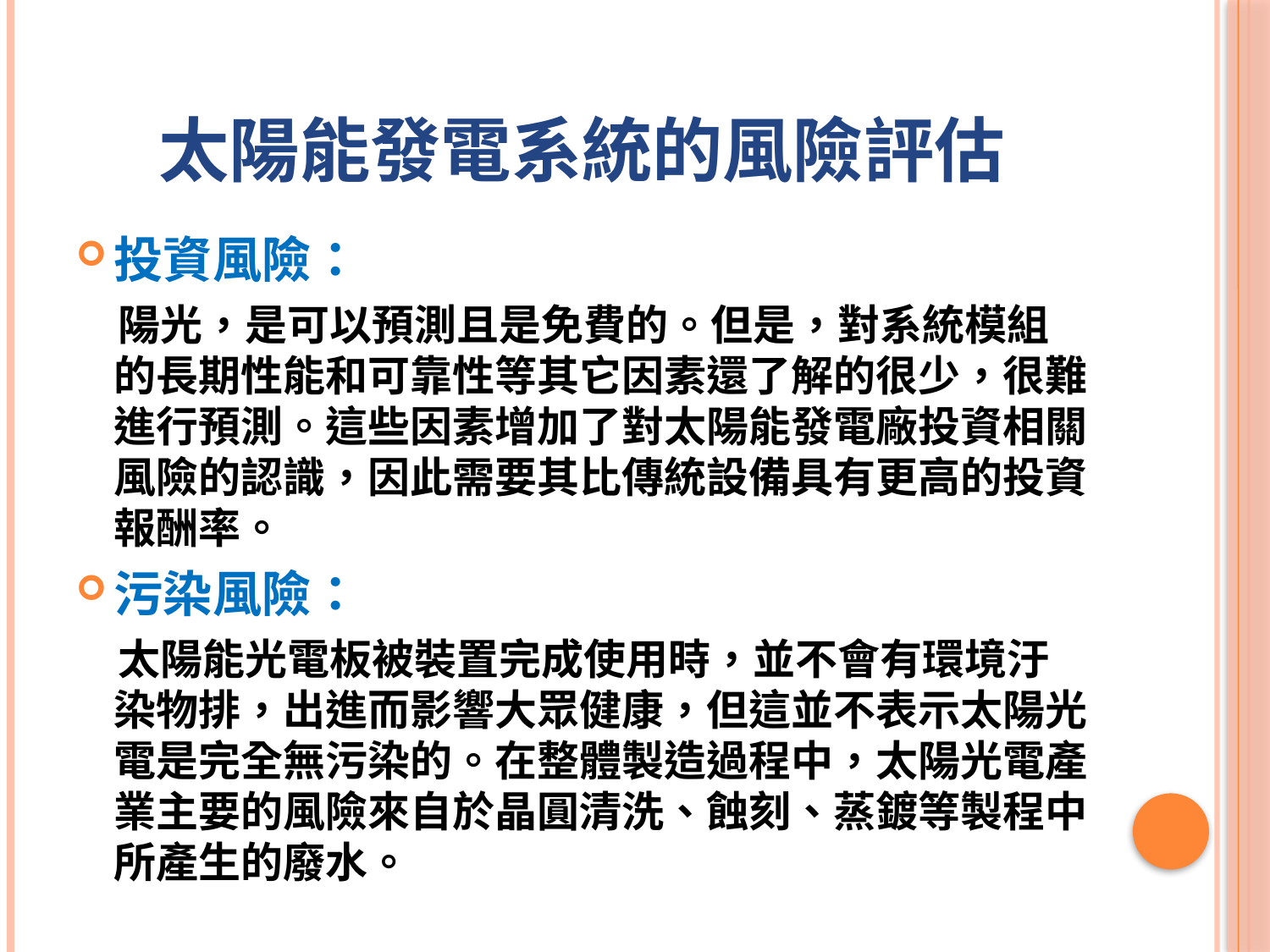

# 太陽能發電系統的風險評估
投資風險：
　陽光，是可以預測且是免費的。但是，對系統模組的長期性能和可靠性等其它因素還了解的很少，很難進行預測。這些因素增加了對太陽能發電廠投資相關風險的認識，因此需要其比傳統設備具有更高的投資報酬率。
污染風險：
　太陽能光電板被裝置完成使用時，並不會有環境汙染物排，出進而影響大眾健康，但這並不表示太陽光電是完全無污染的。在整體製造過程中，太陽光電產業主要的風險來自於晶圓清洗、蝕刻、蒸鍍等製程中所產生的廢水。